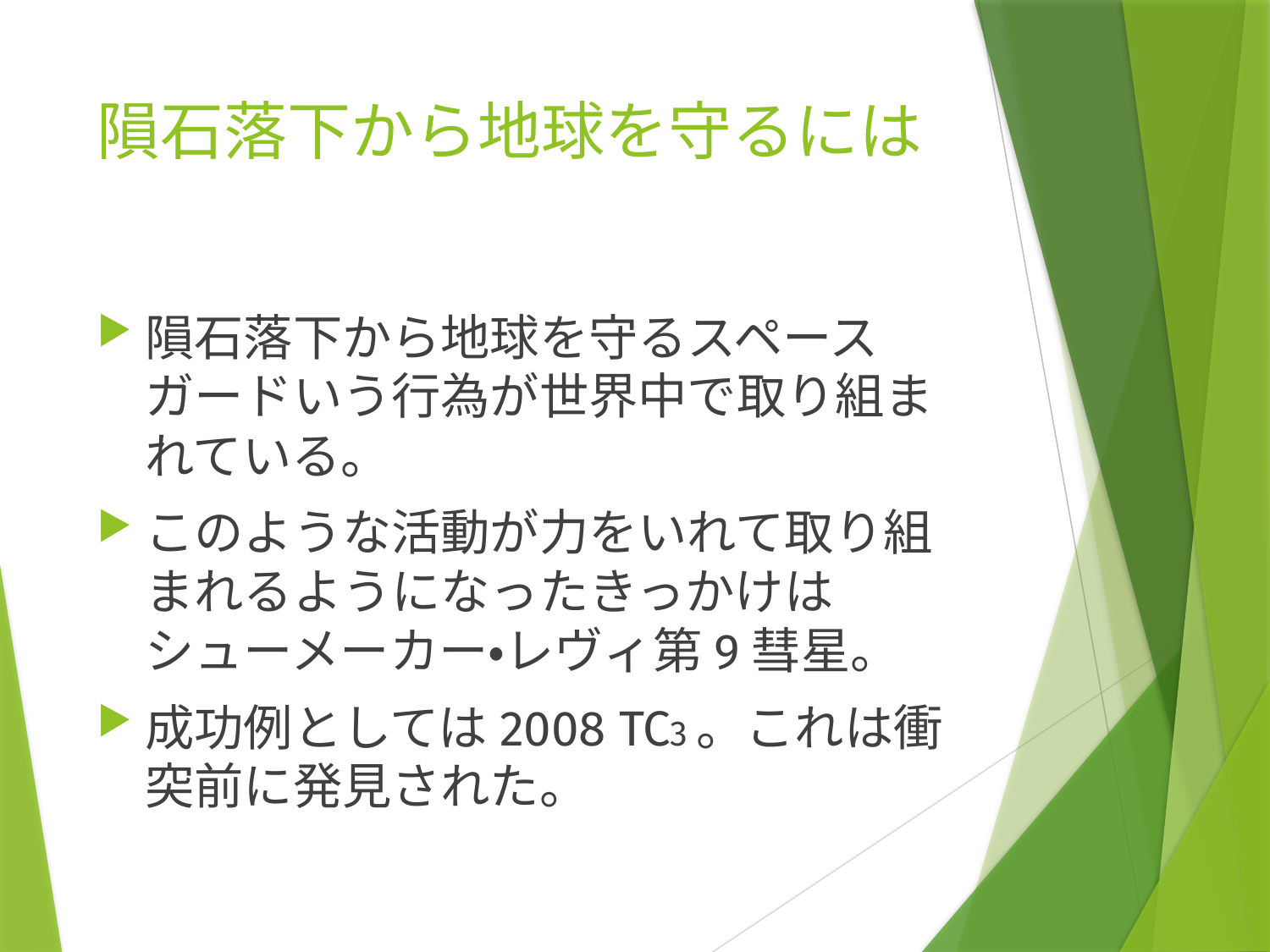

# 隕石落下から地球を守るには
隕石落下から地球を守るスペースガードいう行為が世界中で取り組まれている。
このような活動が力をいれて取り組まれるようになったきっかけはシューメーカー・レヴィ第9彗星。
成功例としては2008 TC3。これは衝突前に発見された。